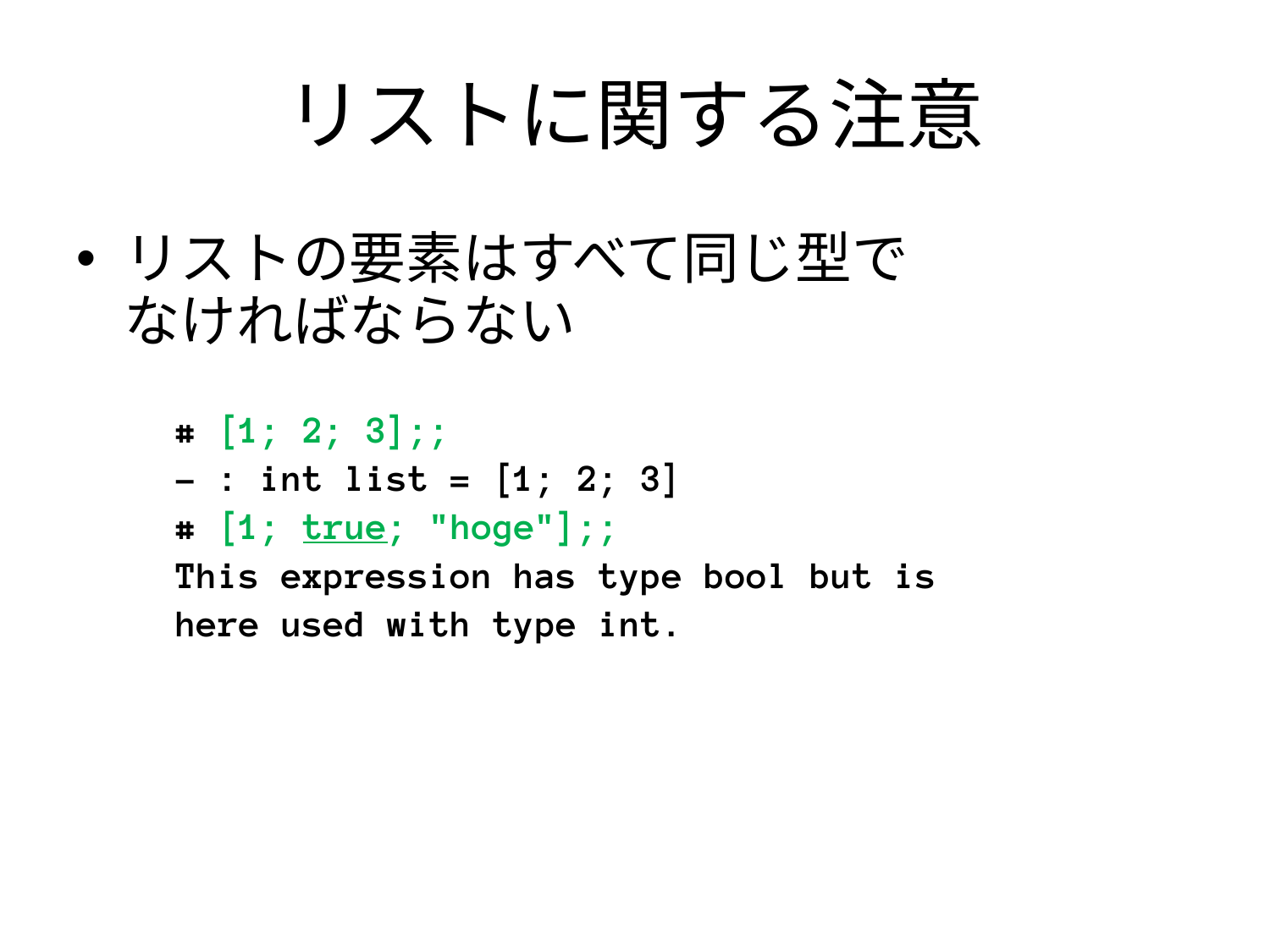

# リストに関する注意
リストの要素はすべて同じ型で
なければならない

# [1; 2; 3];;
- : int list = [1; 2; 3]
# [1; true; "hoge"];;
This expression has type bool but is
here used with type int.